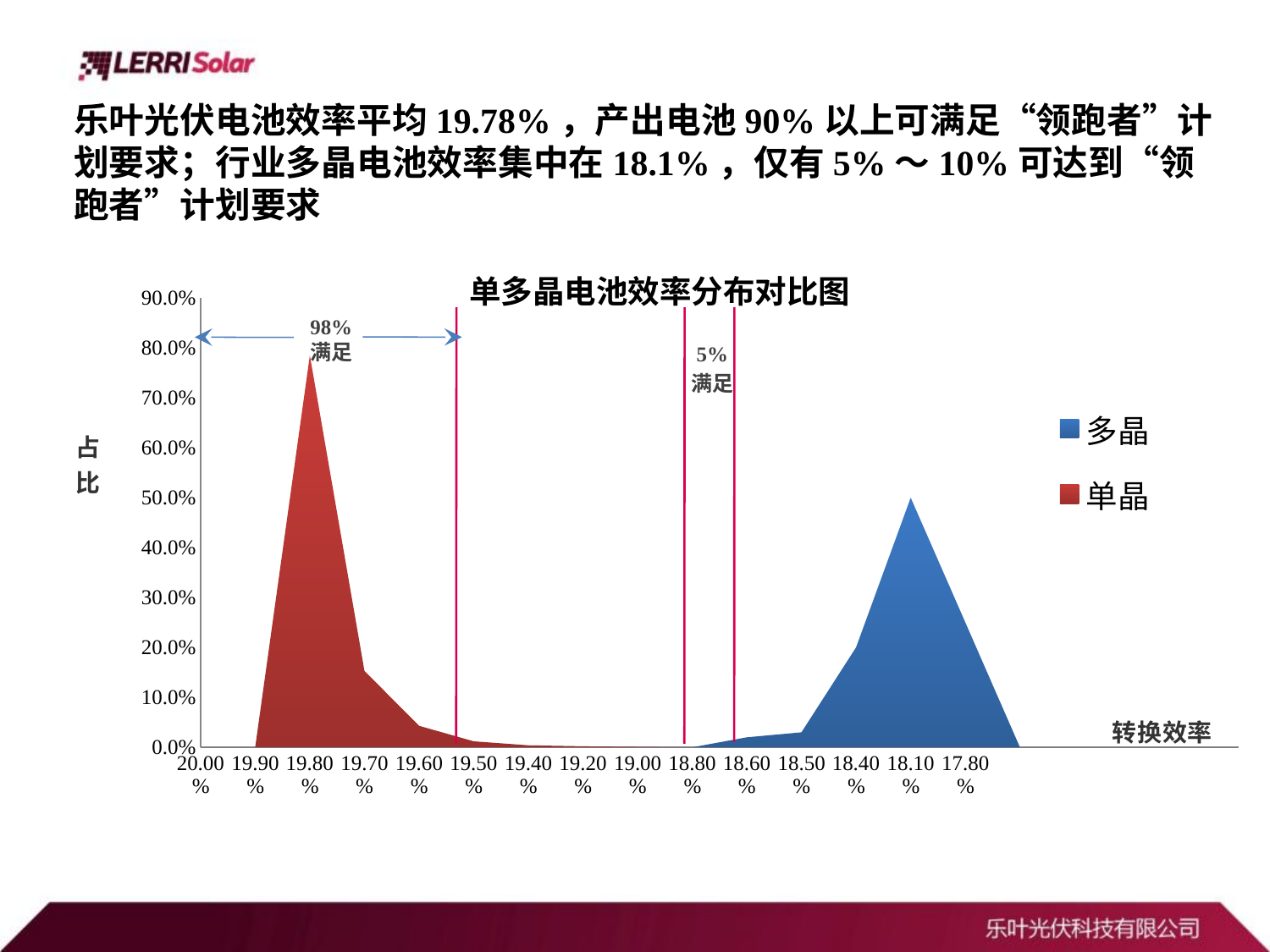

乐叶光伏电池效率平均19.78%，产出电池90%以上可满足“领跑者”计划要求；行业多晶电池效率集中在18.1%，仅有5%～10%可达到“领跑者”计划要求

### Chart: 单多晶电池效率分布对比图

| Category | 多晶 | 单晶 |
|---|---|---|
| 0.2 | 0.0 | 0.0 |
| 0.19900000000000032 | 0.0 | 0.0 |
| 0.19800000000000029 | 0.0 | 0.785 |
| 0.19700000000000029 | 0.0 | 0.1530000000000004 |
| 0.19600000000000029 | 0.0 | 0.043000000000000003 |
| 0.19500000000000028 | 0.0 | 0.012000000000000021 |
| 0.19400000000000028 | 0.0 | 0.004000000000000011 |
| 0.19200000000000028 | 0.0 | 0.0020000000000000052 |
| 0.19000000000000025 | 0.0 | 0.0010000000000000041 |
| 0.18800000000000044 | 0.0 | None |
| 0.18600000000000044 | 0.020000000000000046 | 0.0 |
| 0.18500000000000041 | 0.030000000000000065 | 0.0 |
| 0.18400000000000041 | 0.2 | 0.0 |
| 0.18100000000000024 | 0.5 | 0.0 |
| 0.17800000000000021 | 0.25 | None |
|  | None | None |
|  | None | None |
|  | None | None |
|  | None | None |
|  | None | None |
98%
满足